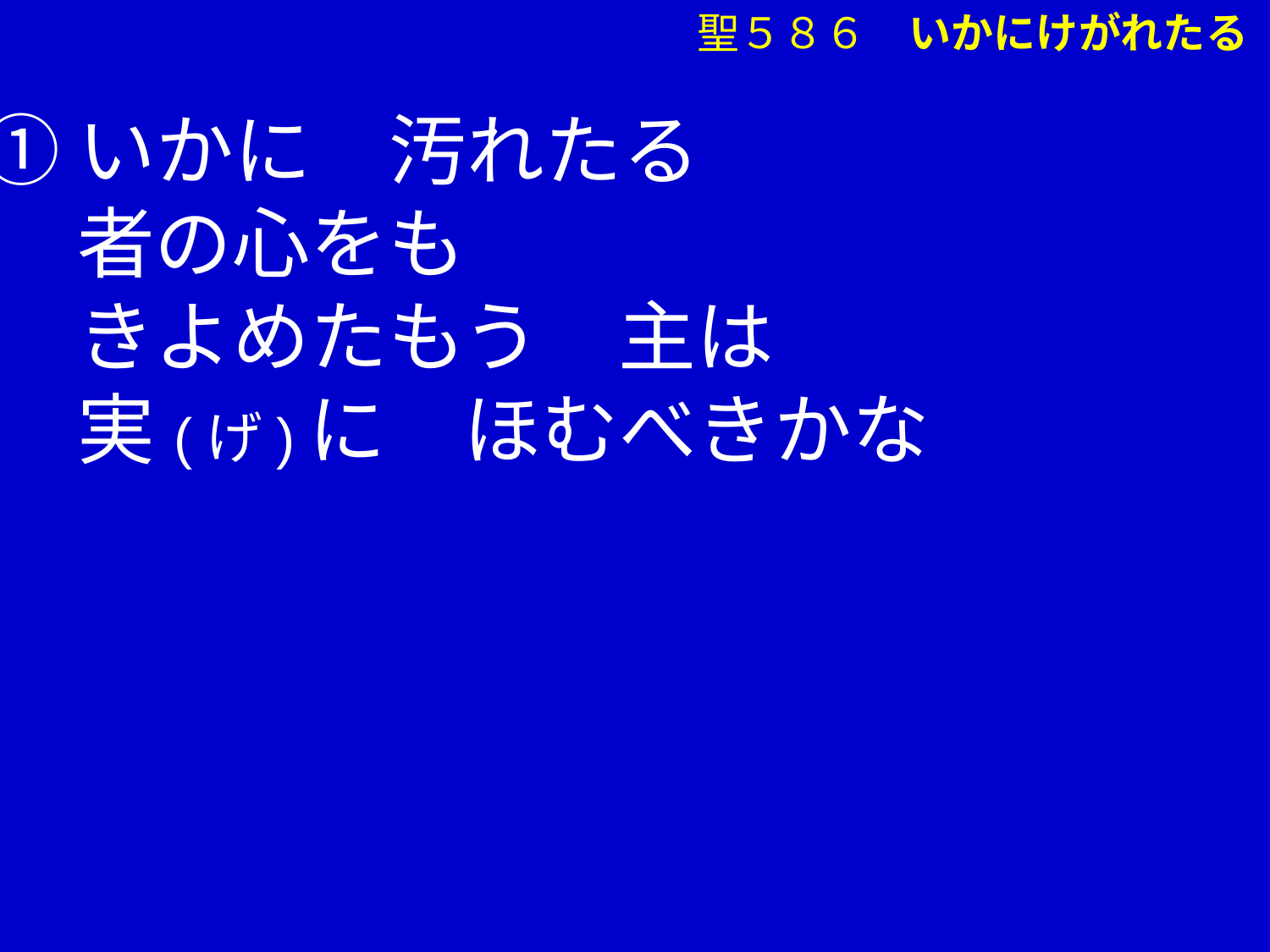

①いかに　汚れたる
　 者の心をも
　 きよめたもう　主は
　 実(げ)に　ほむべきかな

聖５８６　いかにけがれたる